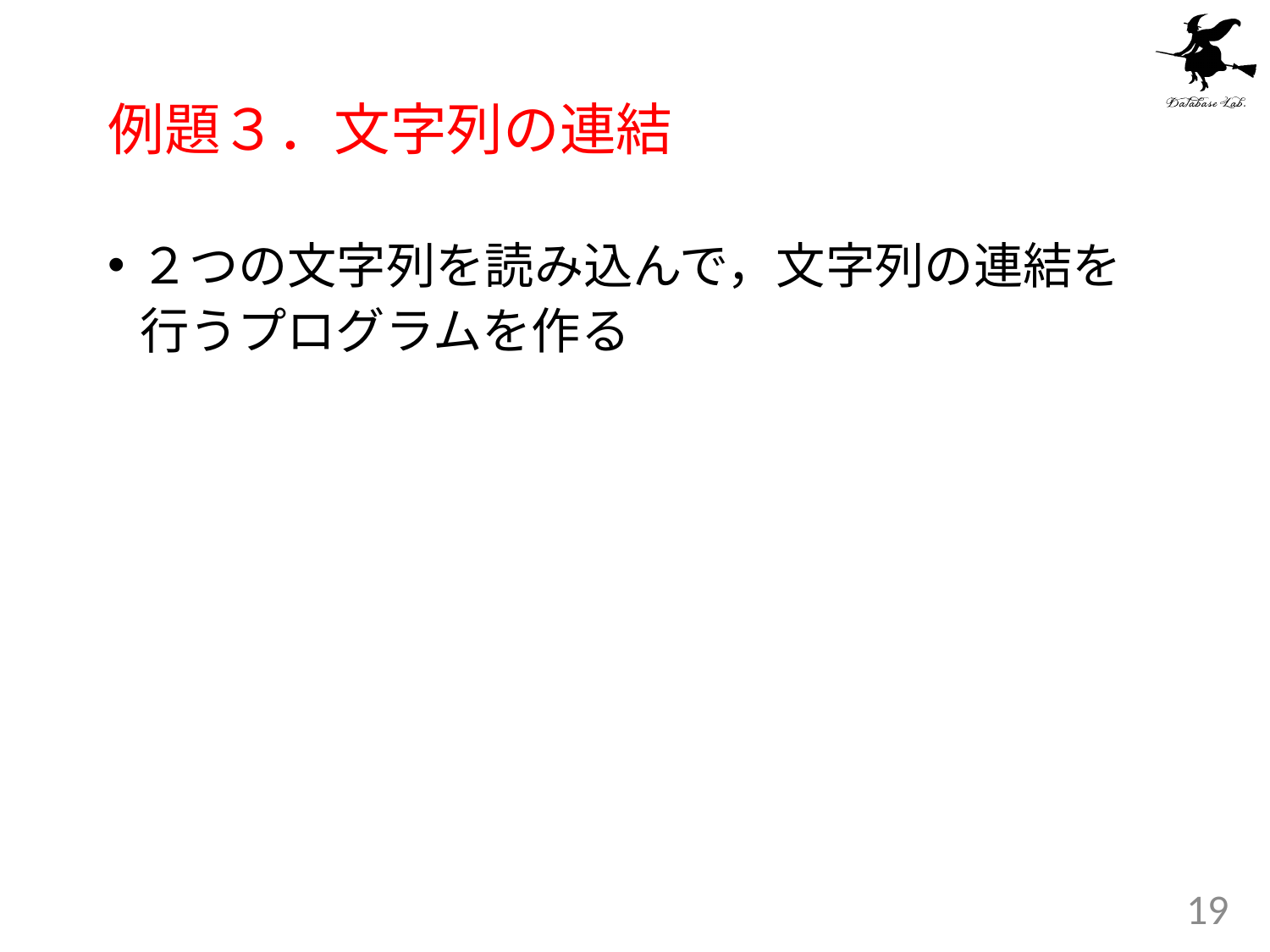

# 例題３．文字列の連結
２つの文字列を読み込んで，文字列の連結を行うプログラムを作る
19